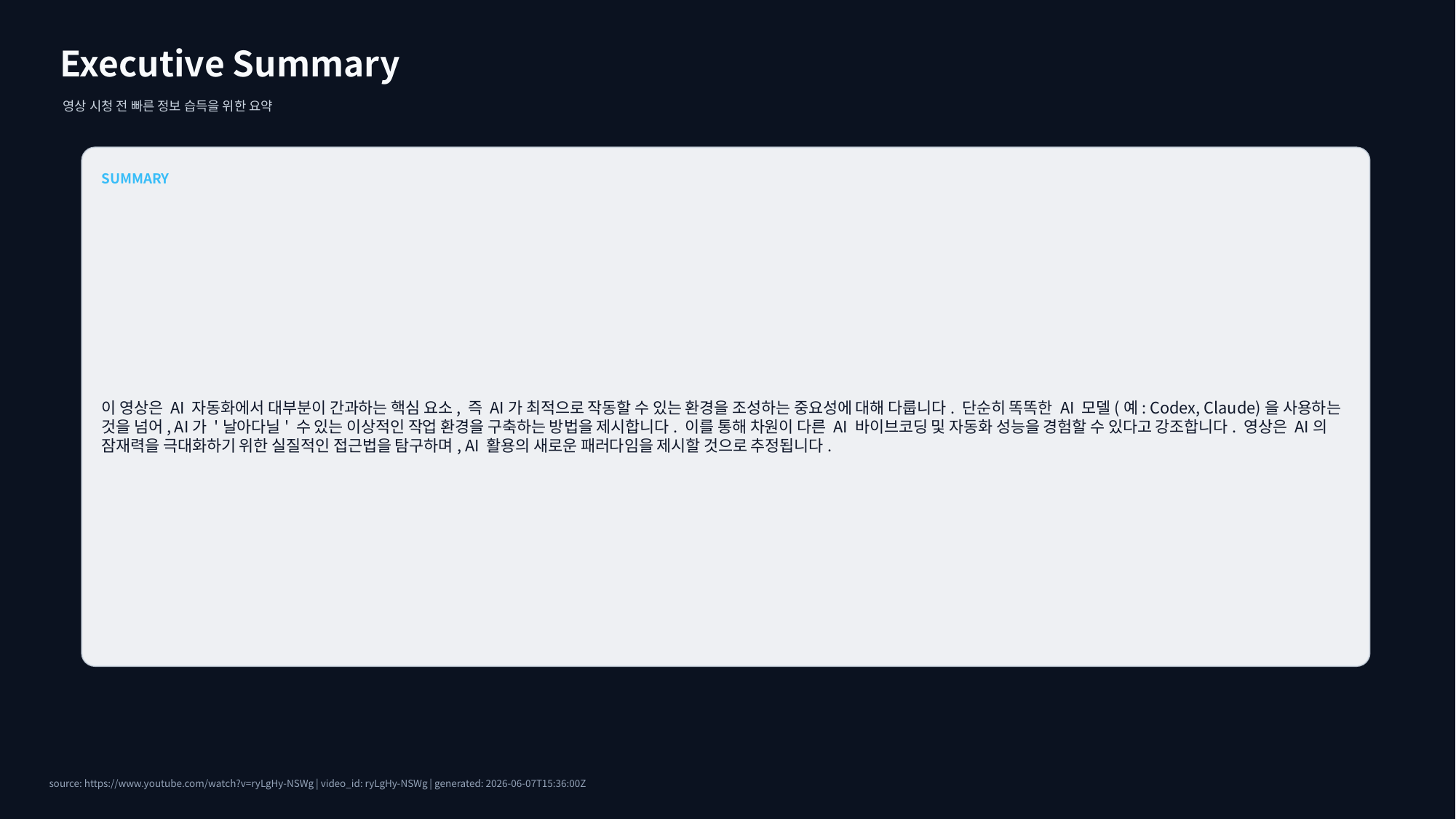

Executive Summary
영상 시청 전 빠른 정보 습득을 위한 요약

SUMMARY
이 영상은 AI 자동화에서 대부분이 간과하는 핵심 요소, 즉 AI가 최적으로 작동할 수 있는 환경을 조성하는 중요성에 대해 다룹니다. 단순히 똑똑한 AI 모델(예: Codex, Claude)을 사용하는 것을 넘어, AI가 '날아다닐' 수 있는 이상적인 작업 환경을 구축하는 방법을 제시합니다. 이를 통해 차원이 다른 AI 바이브코딩 및 자동화 성능을 경험할 수 있다고 강조합니다. 영상은 AI의 잠재력을 극대화하기 위한 실질적인 접근법을 탐구하며, AI 활용의 새로운 패러다임을 제시할 것으로 추정됩니다.
source: https://www.youtube.com/watch?v=ryLgHy-NSWg | video_id: ryLgHy-NSWg | generated: 2026-06-07T15:36:00Z